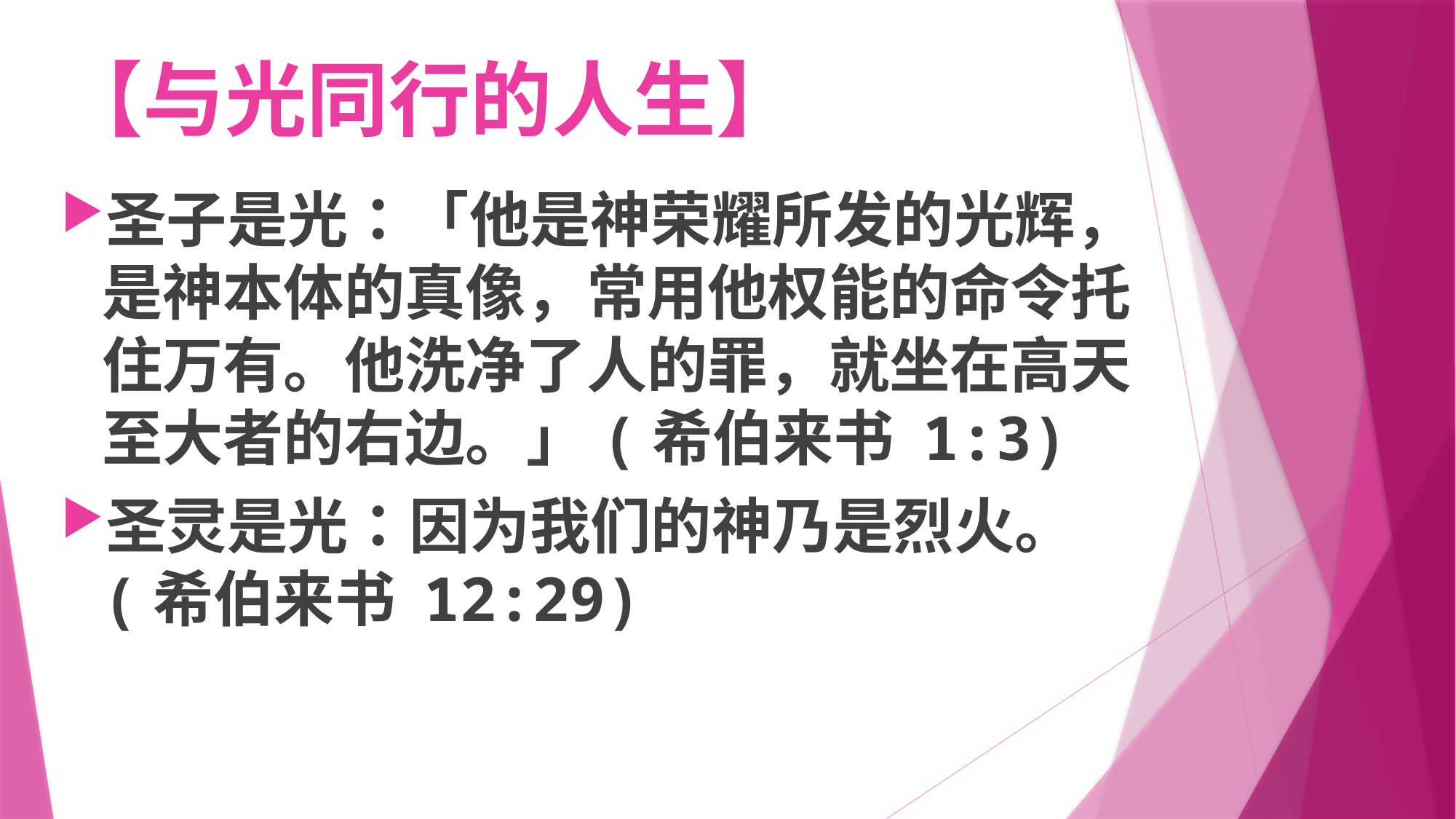

# 【与光同行的人生】
圣子是光：「他是神荣耀所发的光辉，是神本体的真像，常用他权能的命令托住万有。他洗净了人的罪，就坐在高天至大者的右边。」(希伯来书 1:3)
圣灵是光：因为我们的神乃是烈火。(希伯来书 12:29)